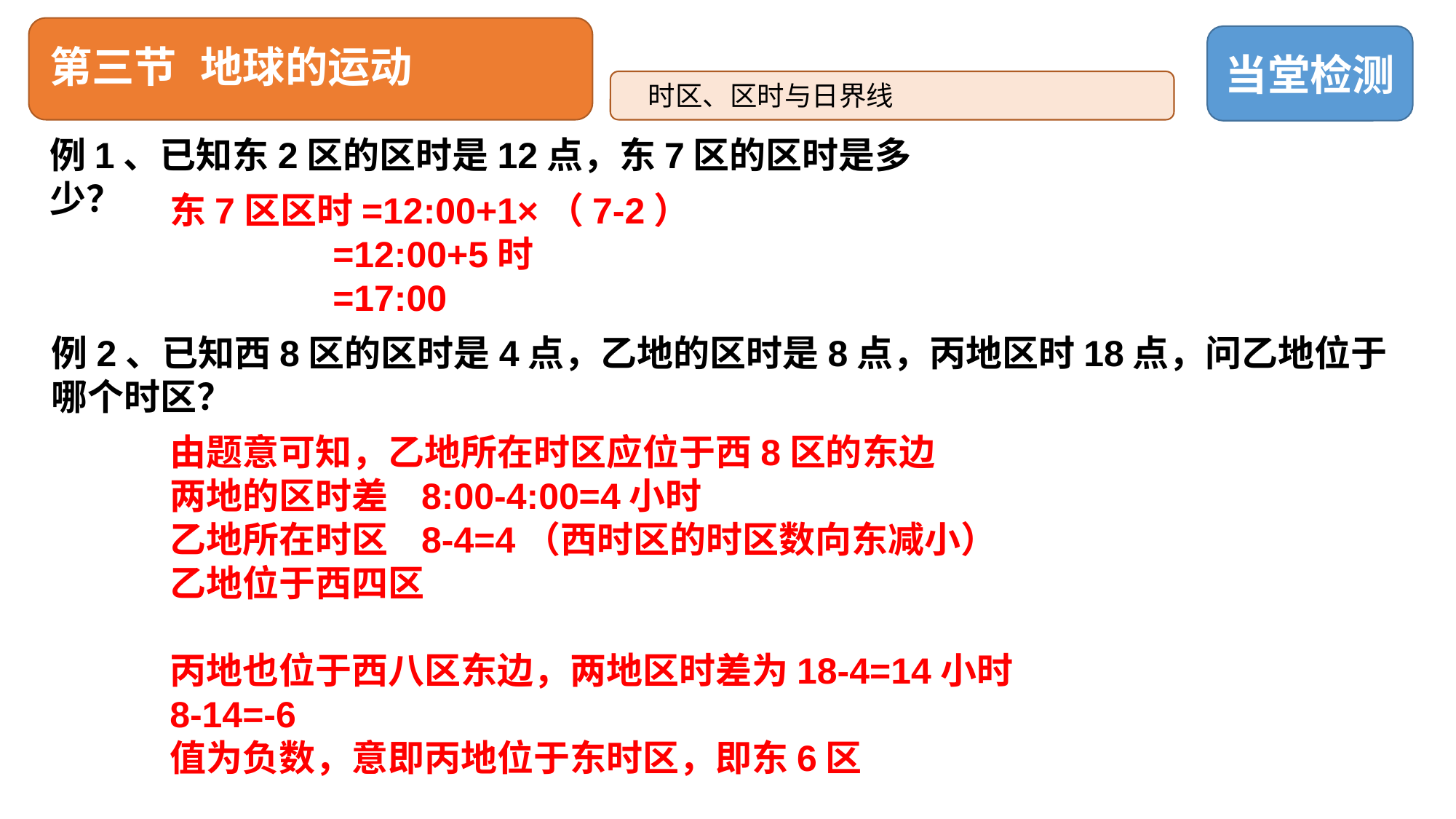

# 第三节  地球的运动
当堂检测
时区、区时与日界线
例1、已知东2区的区时是12点，东7区的区时是多少？
东7区区时=12:00+1×（7-2）
                =12:00+5时
                =17:00
例2、已知西8区的区时是4点，乙地的区时是8点，丙地区时18点，问乙地位于哪个时区？
由题意可知，乙地所在时区应位于西8区的东边
两地的区时差   8:00-4:00=4小时
乙地所在时区   8-4=4（西时区的时区数向东减小）
乙地位于西四区

丙地也位于西八区东边，两地区时差为18-4=14小时
8-14=-6
值为负数，意即丙地位于东时区，即东6区